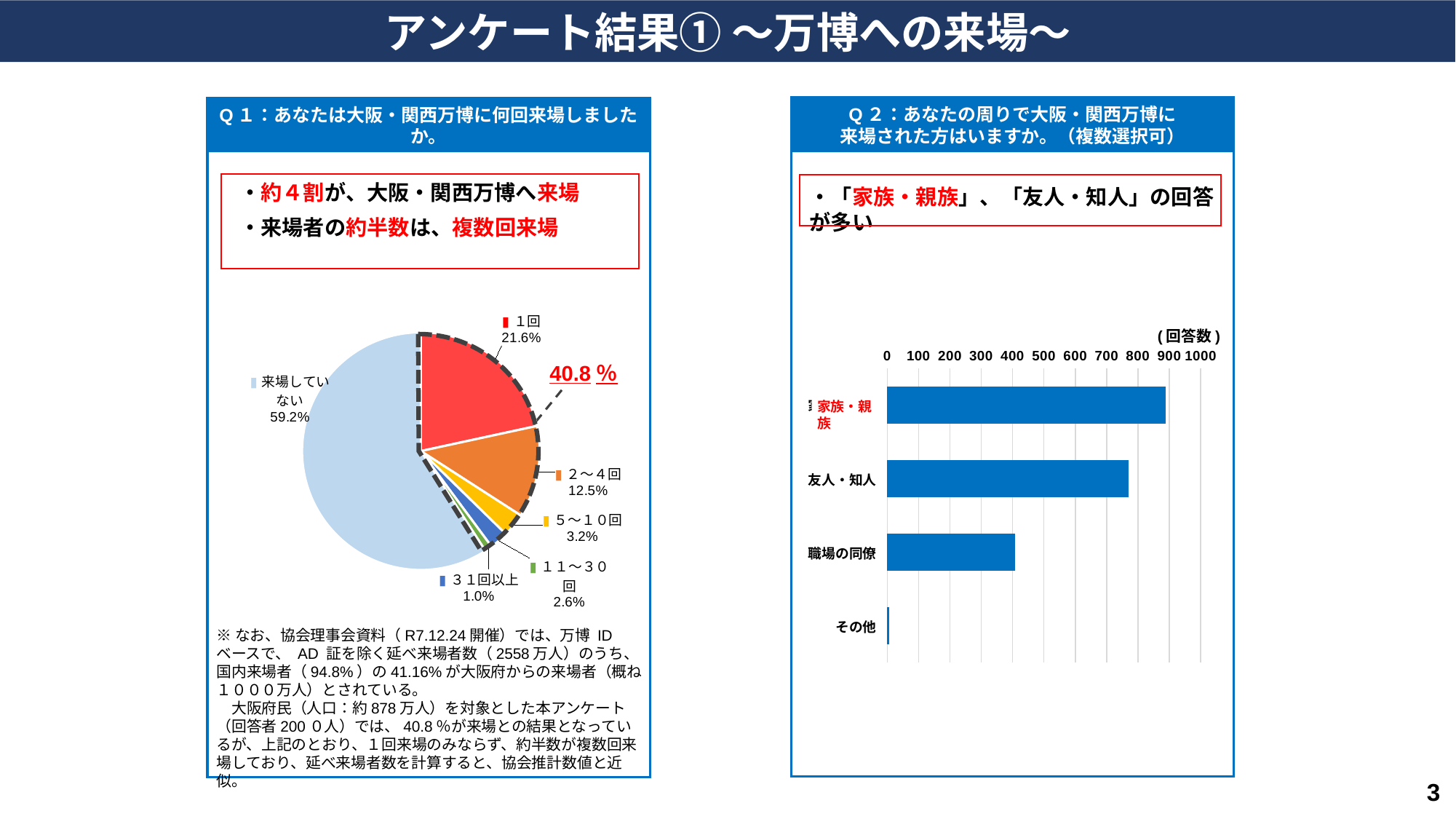

アンケート結果① ～万博への来場～

Q１：あなたは大阪・関西万博に何回来場しましたか。

Q２：あなたの周りで大阪・関西万博に
来場された方はいますか。（複数選択可）

・約４割が、大阪・関西万博へ来場
・来場者の約半数は、複数回来場

・「家族・親族」、「友人・知人」の回答が多い

### Chart

| Category |  |
|---|---|
| １回 | 432.0 |
| ２～４回 | 250.0 |
| ５～１０回 | 64.0 |
| １１～３０回 | 51.0 |
| ３１回以上 | 20.0 |
| 来場していない | 1183.0 |
(回答数)

### Chart

| Category |  |
|---|---|
| 家族・親戚 | 889.0 |
| 友人・知人 | 771.0 |
| 職場の同僚 | 407.0 |
| その他 | 7.0 |
40.8％
家族・親族
※なお、協会理事会資料（R7.12.24開催）では、万博 ID ベースで、 AD 証を除く延べ来場者数（2558万人）のうち、 国内来場者（94.8%）の41.16%が大阪府からの来場者（概ね１０００万人）とされている。
　大阪府民（人口：約878万人）を対象とした本アンケート（回答者200０人）では、40.8％が来場との結果となっているが、上記のとおり、１回来場のみならず、約半数が複数回来場しており、延べ来場者数を計算すると、協会推計数値と近似。
3